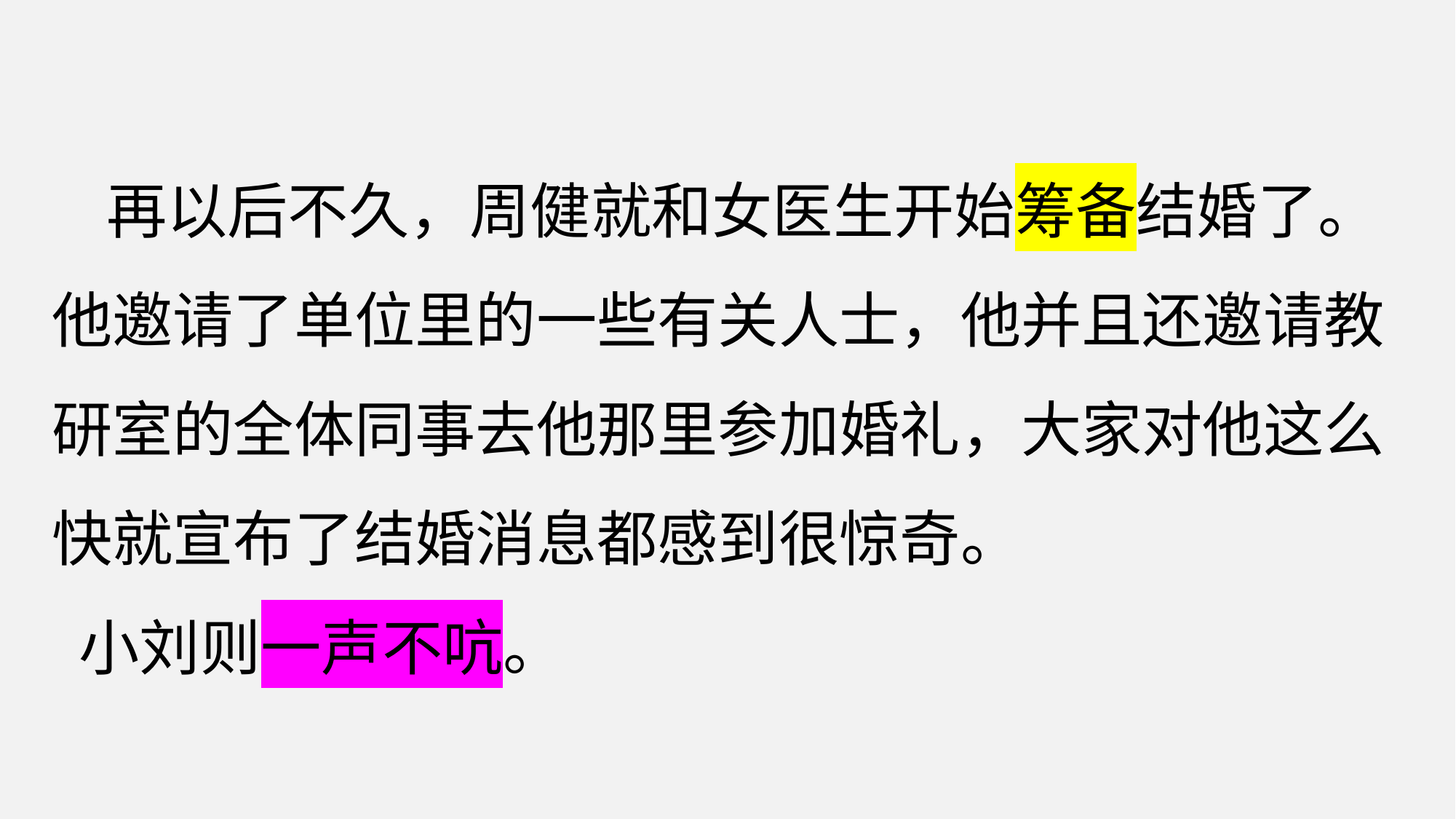

再以后不久，周健就和女医生开始筹备结婚了。他邀请了单位里的一些有关人士，他并且还邀请教研室的全体同事去他那里参加婚礼，大家对他这么 快就宣布了结婚消息都感到很惊奇。
  小刘则一声不吭。